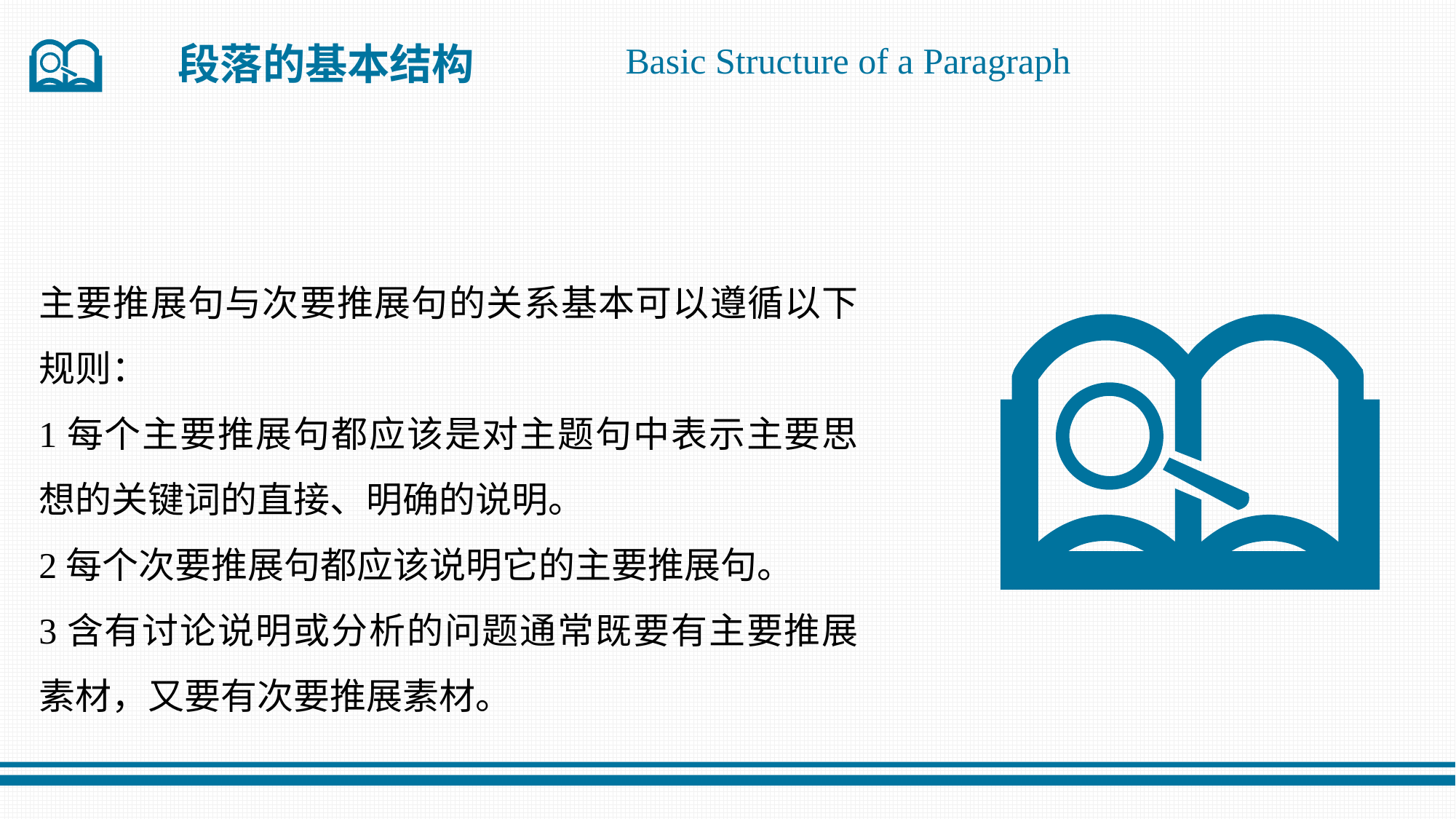

段落的基本结构
Basic Structure of a Paragraph
主要推展句与次要推展句的关系基本可以遵循以下规则：
1每个主要推展句都应该是对主题句中表示主要思想的关键词的直接、明确的说明。
2每个次要推展句都应该说明它的主要推展句。
3含有讨论说明或分析的问题通常既要有主要推展素材，又要有次要推展素材。